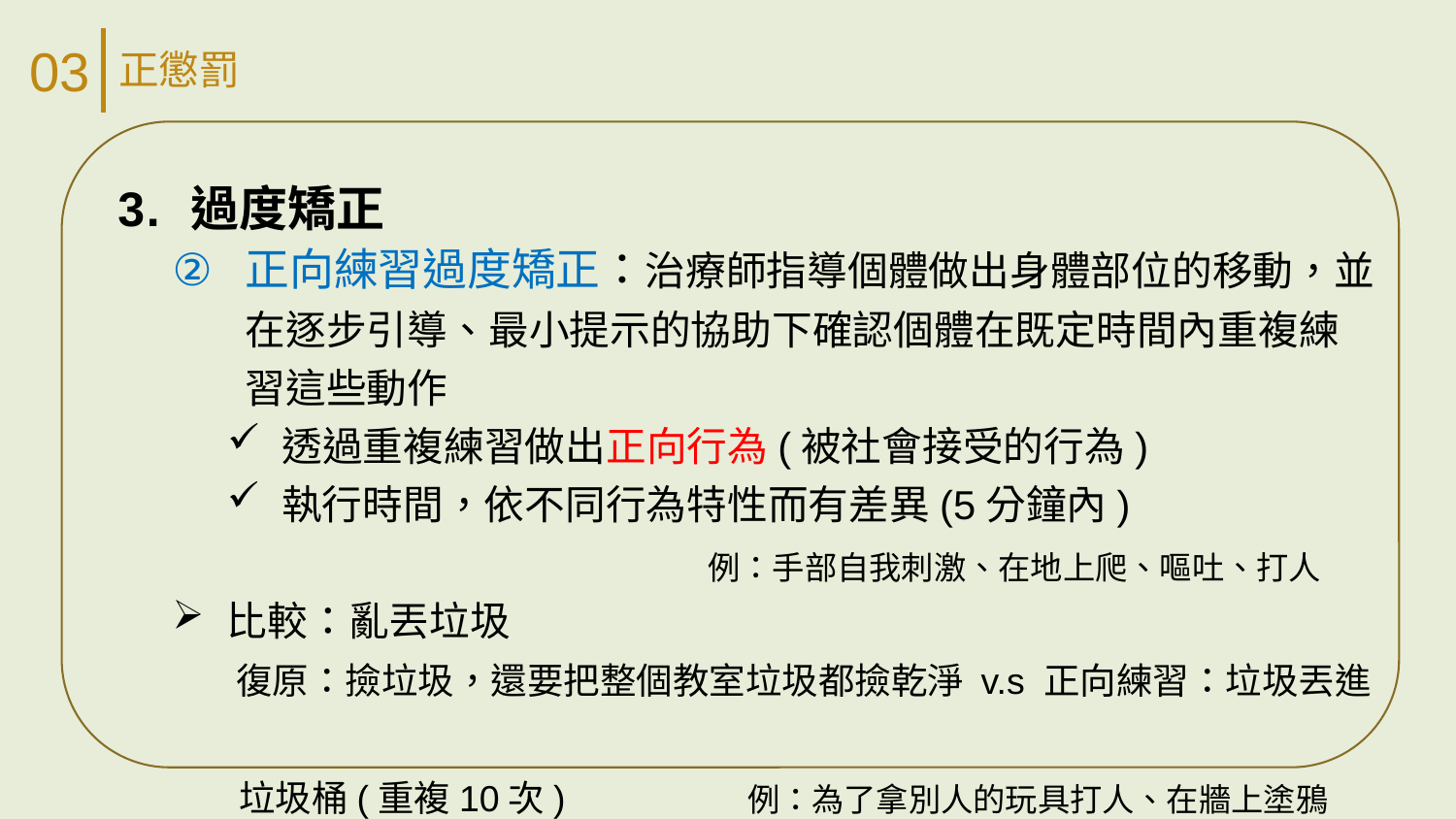

03
正懲罰

過度矯正
正向練習過度矯正：治療師指導個體做出身體部位的移動，並在逐步引導、最小提示的協助下確認個體在既定時間內重複練習這些動作
透過重複練習做出正向行為(被社會接受的行為)
執行時間，依不同行為特性而有差異(5分鐘內)
                                                                 例：手部自我刺激、在地上爬、嘔吐、打人
比較：亂丟垃圾
      復原：撿垃圾，還要把整個教室垃圾都撿乾淨 v.s 正向練習：垃圾丟進
       垃圾桶(重複10次)                 例：為了拿別人的玩具打人、在牆上塗鴉